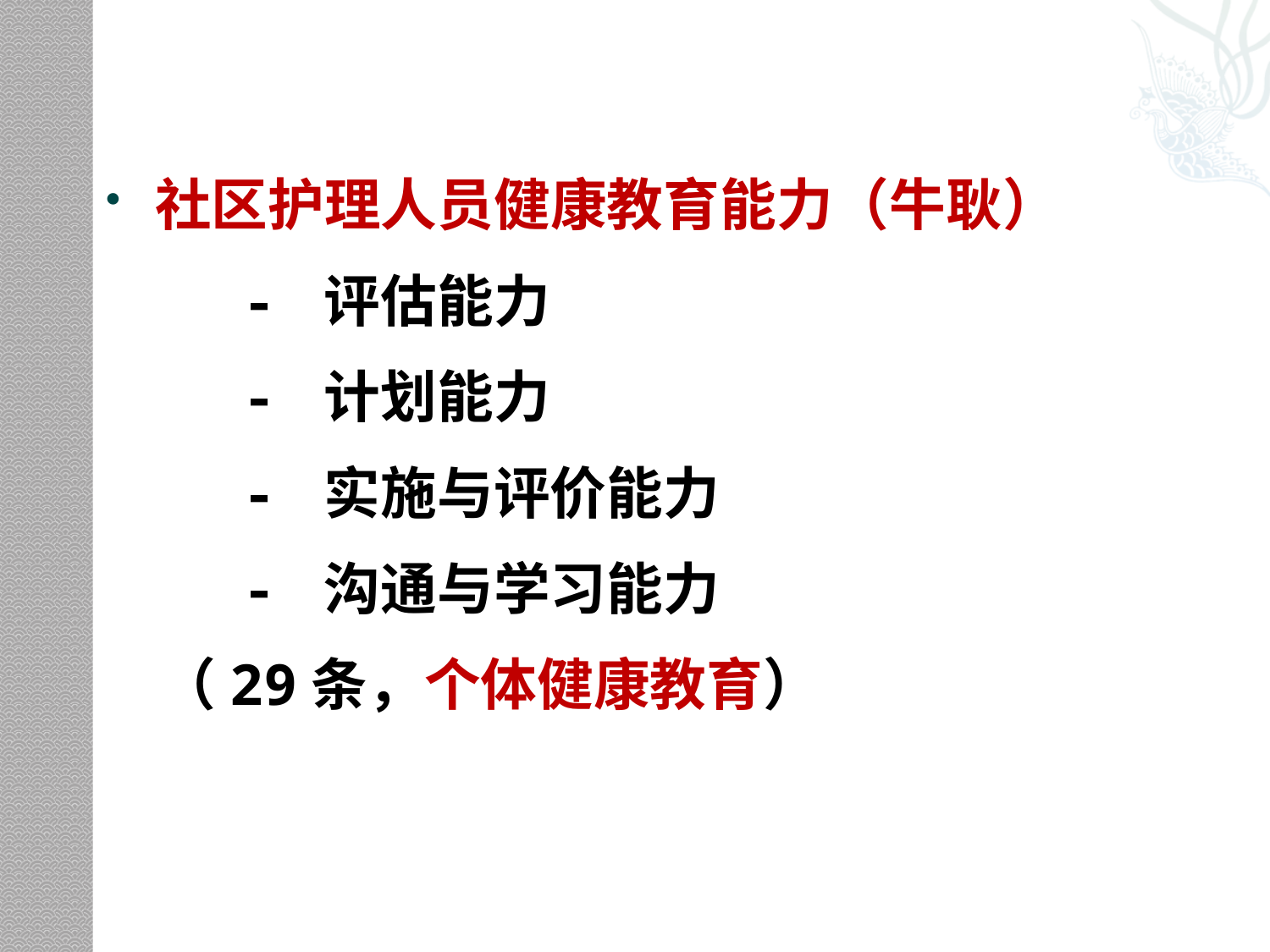

#
社区护理人员健康教育能力（牛耿）
    - 评估能力
    - 计划能力
    - 实施与评价能力
    - 沟通与学习能力
   （29条，个体健康教育）